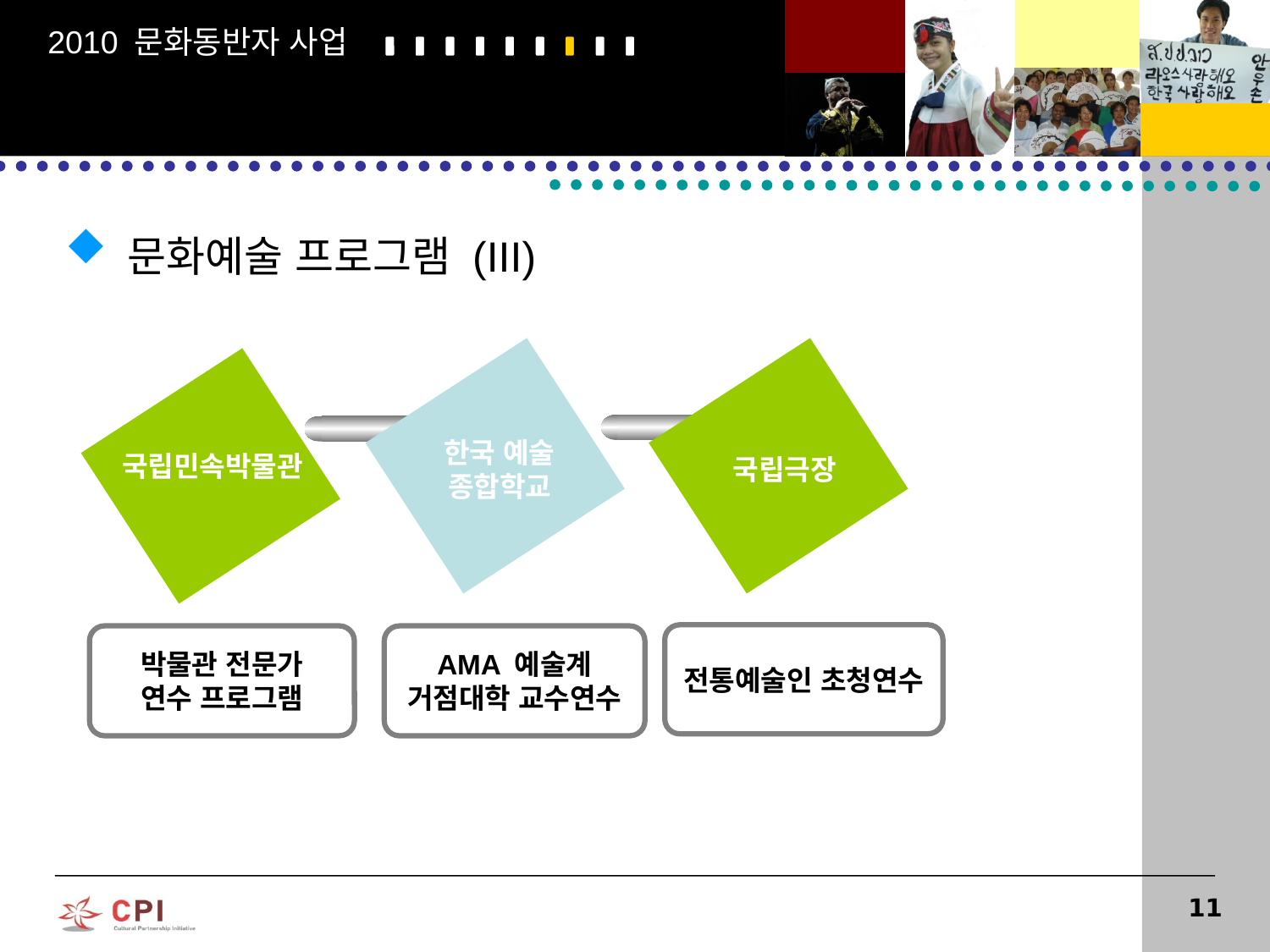

2010 문화동반자 사업

 문화예술 프로그램 (III)

한국 예술
종합학교

국립민속박물관
국립극장
전통예술인 초청연수
박물관 전문가
연수 프로그램
AMA 예술계
거점대학 교수연수
11